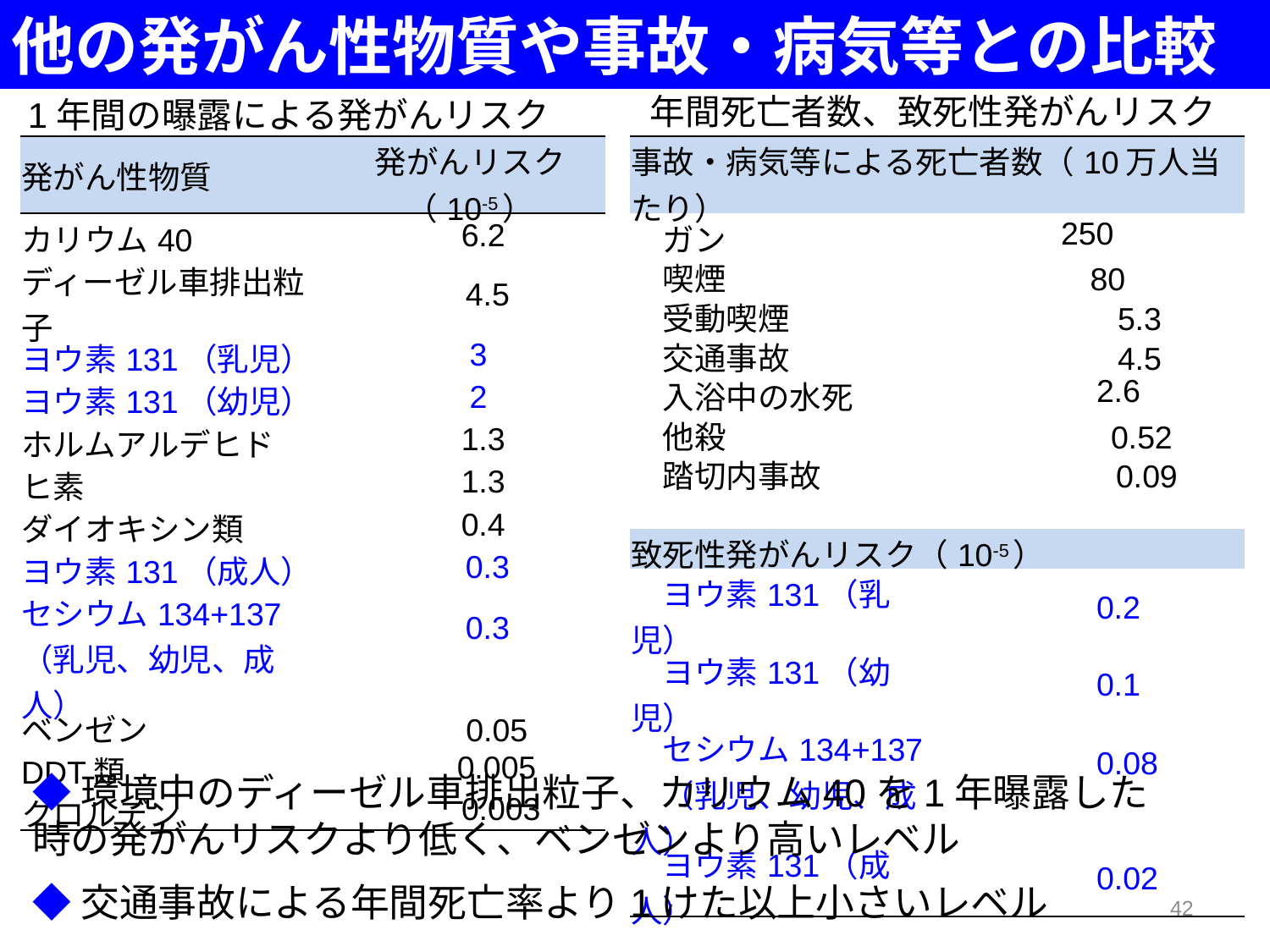

他の発がん性物質や事故・病気等との比較
年間死亡者数、致死性発がんリスク
1年間の曝露による発がんリスク
| 発がん性物質 | 発がんリスク（10-5） |
| --- | --- |
| カリウム40 | 6.2 |
| ディーゼル車排出粒子 | 4.5 |
| ヨウ素131（乳児） | 3 |
| ヨウ素131（幼児） | 2 |
| ホルムアルデヒド | 1.3 |
| ヒ素 | 1.3 |
| ダイオキシン類 | 0.4 |
| ヨウ素131（成人） | 0.3 |
| セシウム134+137 （乳児、幼児、成人） | 0.3 |
| ベンゼン | 0.05 |
| DDT類 | 0.005 |
| クロルデン | 0.003 |
| 事故・病気等による死亡者数（10万人当たり） |  |
| --- | --- |
| ガン | 250 |
| 喫煙 | 80 |
| 受動喫煙 | 5.3 |
| 交通事故 | 4.5 |
| 入浴中の水死 | 2.6 |
| 他殺 | 0.52 |
| 踏切内事故 | 0.09 |
|  |  |
| 致死性発がんリスク（10-5） |  |
| ヨウ素131（乳児） | 0.2 |
| ヨウ素131（幼児） | 0.1 |
| セシウム134+137 　（乳児、幼児、成人） | 0.08 |
| ヨウ素131（成人） | 0.02 |
◆環境中のディーゼル車排出粒子、カリウム40を1年曝露した時の発がんリスクより低く、ベンゼンより高いレベル

◆交通事故による年間死亡率より1けた以上小さいレベル
42